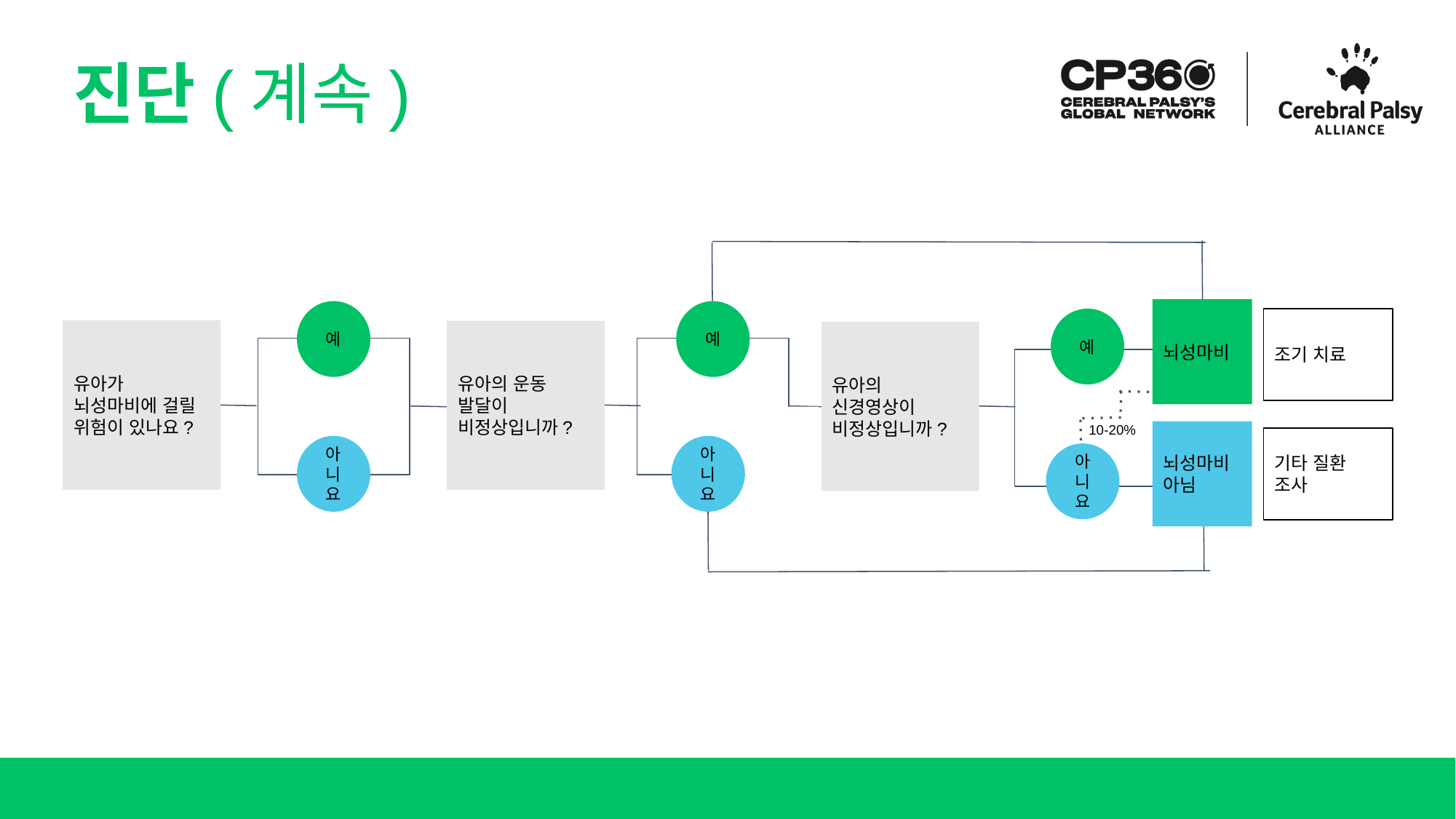

# 진단(계속)
뇌성마비
예
예
예
조기 치료
유아가 뇌성마비에 걸릴 위험이 있나요?
유아의 운동 발달이 비정상입니까?
유아의 신경영상이 비정상입니까?

10-20%
뇌성마비 아님
기타 질환 조사
아니요
아니요
아니요